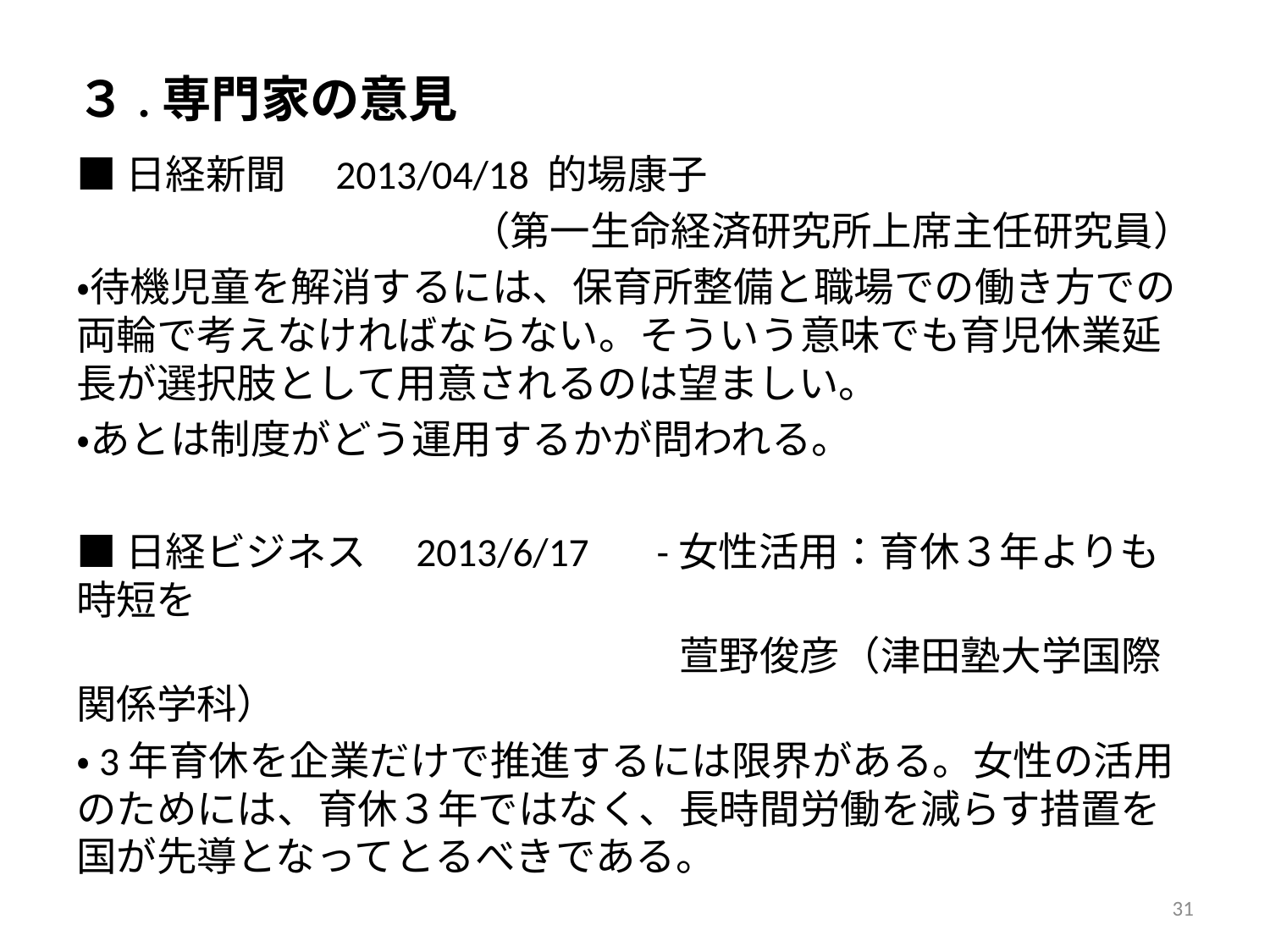

# ３.専門家の意見
■日経新聞　2013/04/18 的場康子
（第一生命経済研究所上席主任研究員）
・待機児童を解消するには、保育所整備と職場での働き方での両輪で考えなければならない。そういう意味でも育児休業延長が選択肢として用意されるのは望ましい。
・あとは制度がどう運用するかが問われる。

■日経ビジネス　2013/6/17 　-女性活用：育休３年よりも時短を
　　　　　　　　　　　　　　　萱野俊彦（津田塾大学国際関係学科）
・3年育休を企業だけで推進するには限界がある。女性の活用のためには、育休３年ではなく、長時間労働を減らす措置を国が先導となってとるべきである。

31